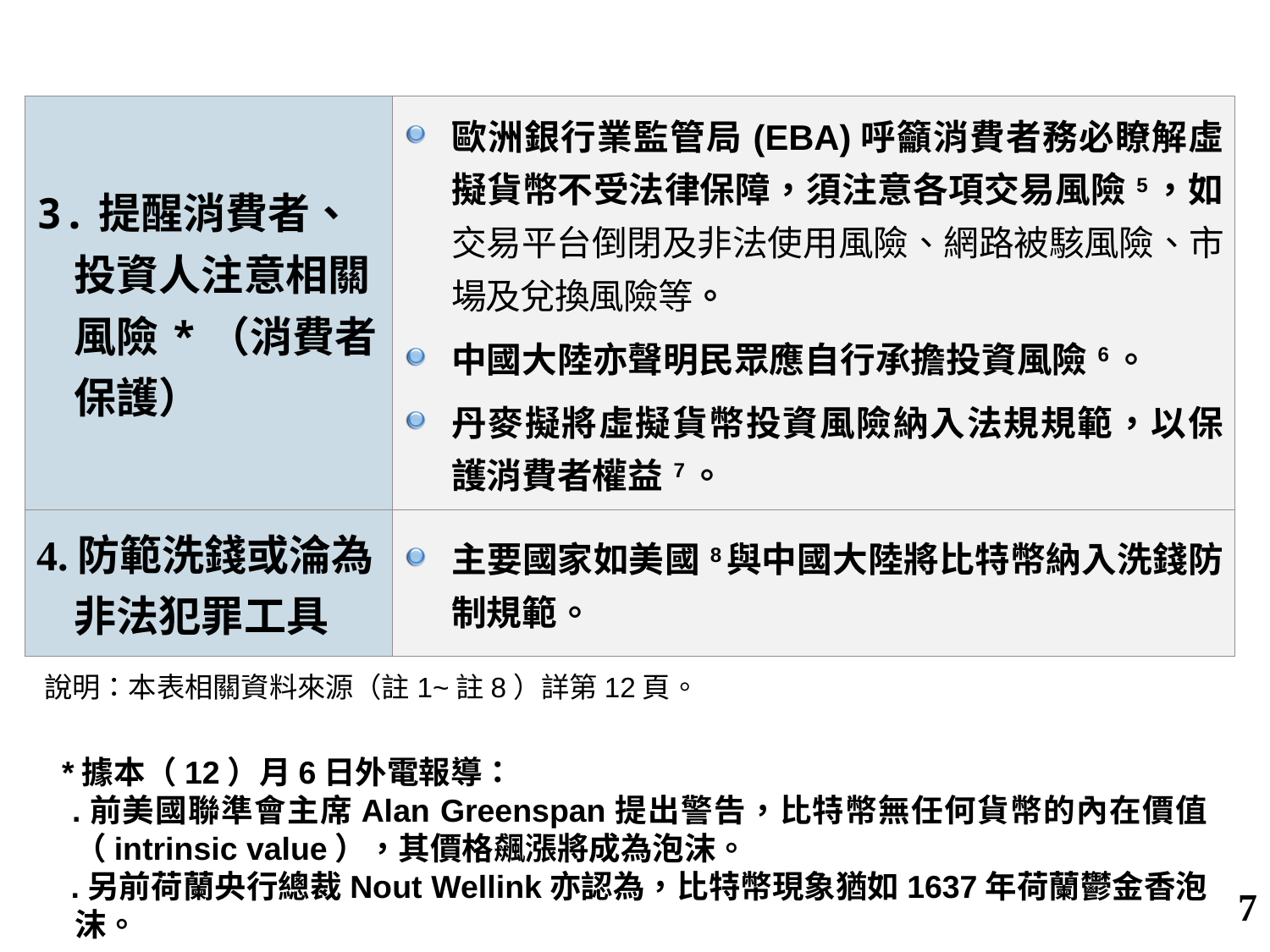

| 3.提醒消費者、投資人注意相關風險\*（消費者保護） | 歐洲銀行業監管局(EBA)呼籲消費者務必瞭解虛擬貨幣不受法律保障，須注意各項交易風險5，如交易平台倒閉及非法使用風險、網路被駭風險、市場及兌換風險等。 中國大陸亦聲明民眾應自行承擔投資風險6。 丹麥擬將虛擬貨幣投資風險納入法規規範，以保護消費者權益7。 |
| --- | --- |
| 4.防範洗錢或淪為非法犯罪工具 | 主要國家如美國8與中國大陸將比特幣納入洗錢防制規範。 |
說明：本表相關資料來源（註1~註8）詳第12頁。
*據本（12）月6日外電報導：
 .前美國聯準會主席Alan Greenspan提出警告，比特幣無任何貨幣的內在價值（intrinsic value），其價格飆漲將成為泡沫。
 .另前荷蘭央行總裁Nout Wellink亦認為，比特幣現象猶如1637年荷蘭鬱金香泡沫。
7